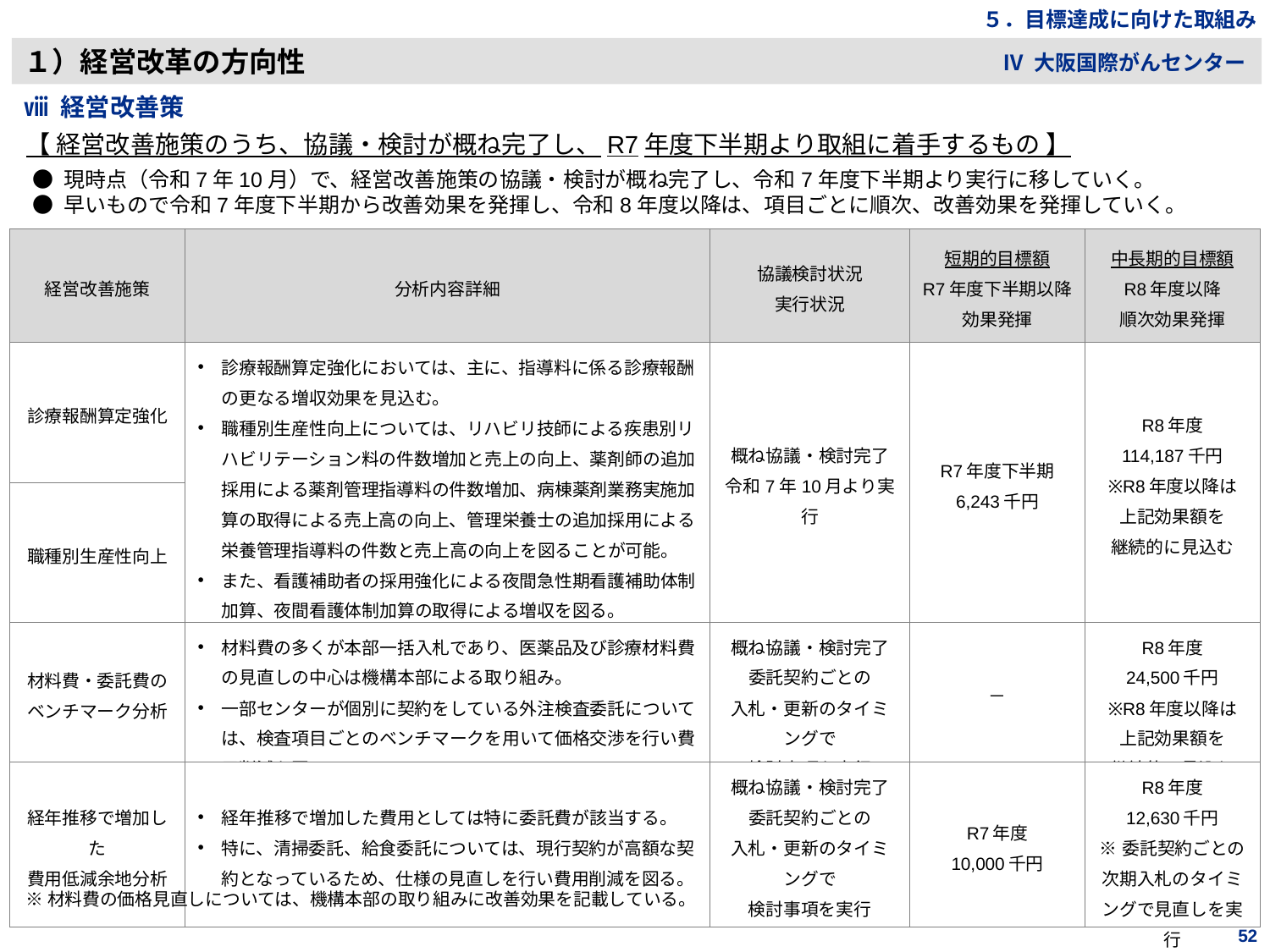

５．目標達成に向けた取組み
１）経営改革の方向性
Ⅳ 大阪国際がんセンター
ⅷ 経営改善策
【 経営改善施策のうち、協議・検討が概ね完了し、R7年度下半期より取組に着手するもの 】
● 現時点（令和7年10月）で、経営改善施策の協議・検討が概ね完了し、令和7年度下半期より実行に移していく。
● 早いもので令和7年度下半期から改善効果を発揮し、令和8年度以降は、項目ごとに順次、改善効果を発揮していく。
| 経営改善施策 | 分析内容詳細 | 協議検討状況 実行状況 | 短期的目標額 R7年度下半期以降 効果発揮 | 中長期的目標額 R8年度以降 順次効果発揮 |
| --- | --- | --- | --- | --- |
| 診療報酬算定強化 | 診療報酬算定強化においては、主に、指導料に係る診療報酬の更なる増収効果を見込む。 職種別生産性向上については、リハビリ技師による疾患別リハビリテーション料の件数増加と売上の向上、薬剤師の追加採用による薬剤管理指導料の件数増加、病棟薬剤業務実施加算の取得による売上高の向上、管理栄養士の追加採用による栄養管理指導料の件数と売上高の向上を図ることが可能。　 また、看護補助者の採用強化による夜間急性期看護補助体制加算、夜間看護体制加算の取得による増収を図る。 | 概ね協議・検討完了 令和7年10月より実行 | R7年度下半期 6,243千円 | R8年度 114,187千円 ※R8年度以降は 上記効果額を 継続的に見込む |
| 職種別生産性向上 |  |  |  |  |
| 材料費・委託費の ベンチマーク分析 | 材料費の多くが本部一括入札であり、医薬品及び診療材料費の見直しの中心は機構本部による取り組み。 一部センターが個別に契約をしている外注検査委託については、検査項目ごとのベンチマークを用いて価格交渉を行い費用削減を図る。 | 概ね協議・検討完了 委託契約ごとの 入札・更新のタイミングで 検討事項を実行 | － | R8年度 24,500千円 ※R8年度以降は 上記効果額を 継続的に見込む |
| 経年推移で増加した 費用低減余地分析 | 経年推移で増加した費用としては特に委託費が該当する。 特に、清掃委託、給食委託については、現行契約が高額な契約となっているため、仕様の見直しを行い費用削減を図る。 | 概ね協議・検討完了 委託契約ごとの 入札・更新のタイミングで 検討事項を実行 | R7年度 10,000千円 | R8年度 12,630千円 ※委託契約ごとの 次期入札のタイミングで見直しを実行 |
※材料費の価格見直しについては、機構本部の取り組みに改善効果を記載している。
52